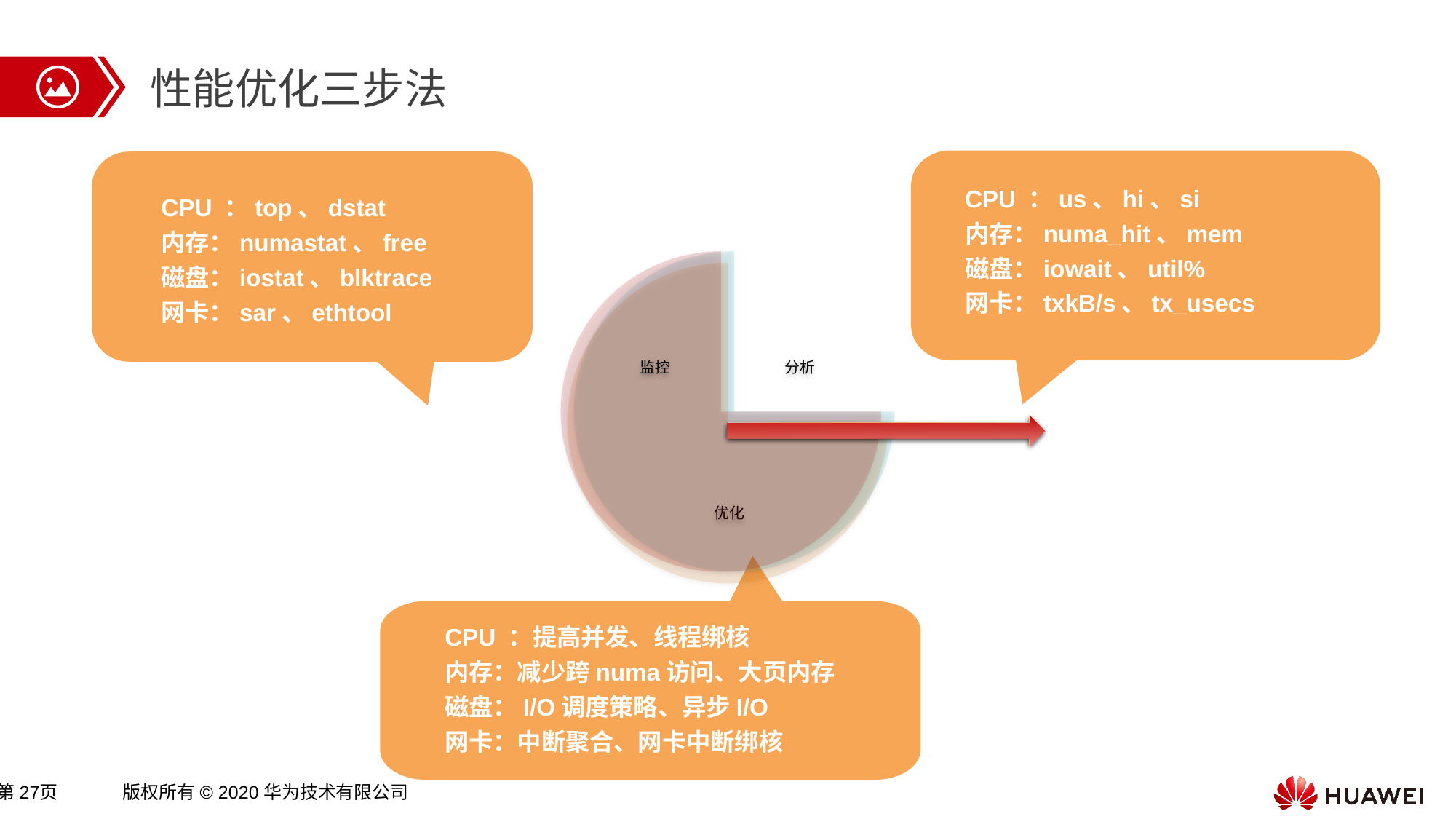

性能优化三步法

CPU ：us、hi、si
内存：numa_hit、mem
磁盘：iowait、util%
网卡：txkB/s、tx_usecs
CPU ：top、dstat
内存：numastat、free
磁盘：iostat、blktrace
网卡：sar、ethtool
分析
优化
监控

CPU ：提高并发、线程绑核
内存：减少跨numa访问、大页内存
磁盘：I/O调度策略、异步I/O
网卡：中断聚合、网卡中断绑核